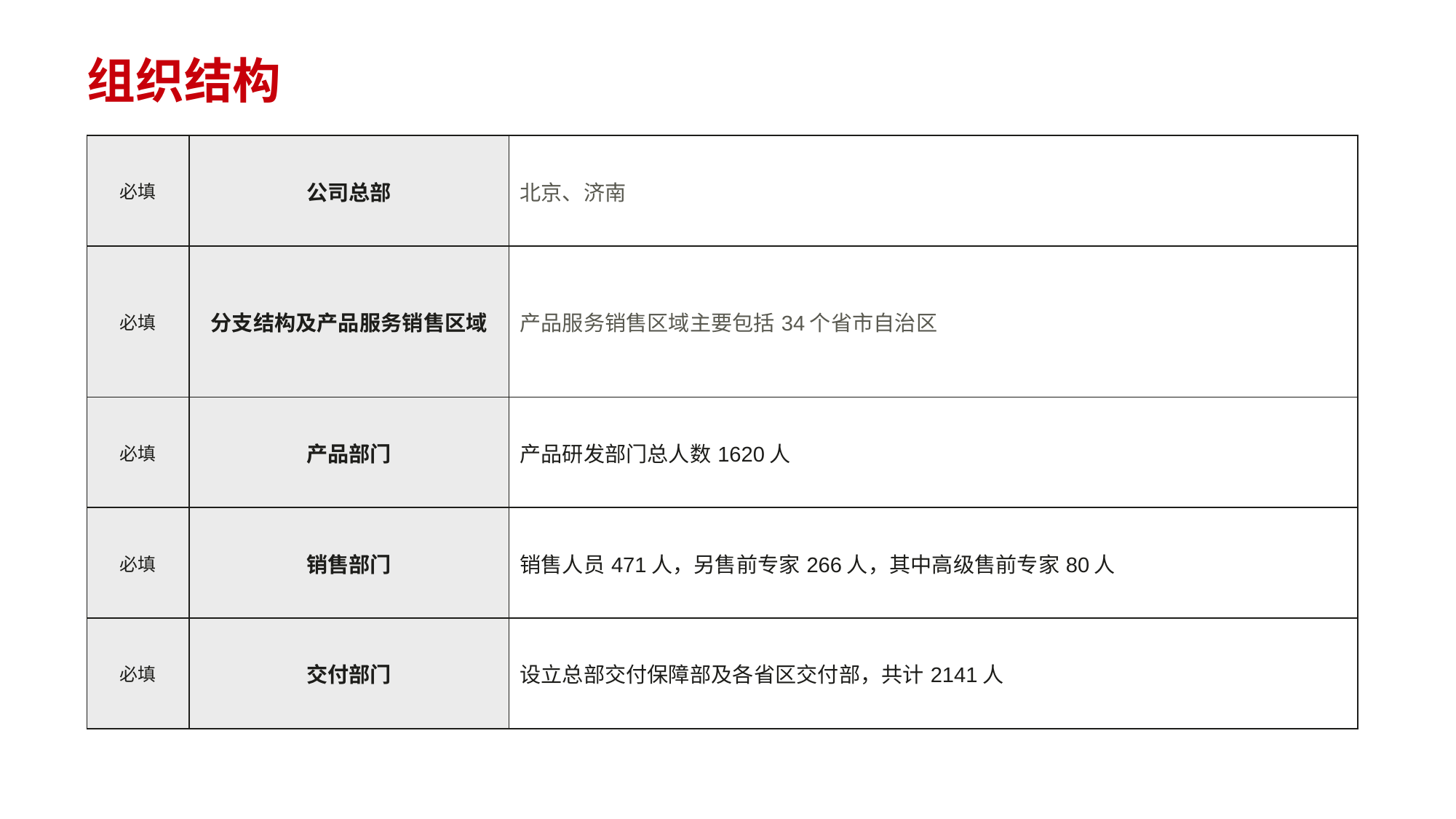

组织结构
| 必填 | 公司总部 | 北京、济南 |
| --- | --- | --- |
| 必填 | 分支结构及产品服务销售区域 | 产品服务销售区域主要包括34个省市自治区 |
| 必填 | 产品部门 | 产品研发部门总人数1620人 |
| 必填 | 销售部门 | 销售人员471人，另售前专家266人，其中高级售前专家80人 |
| 必填 | 交付部门 | 设立总部交付保障部及各省区交付部，共计2141人 |